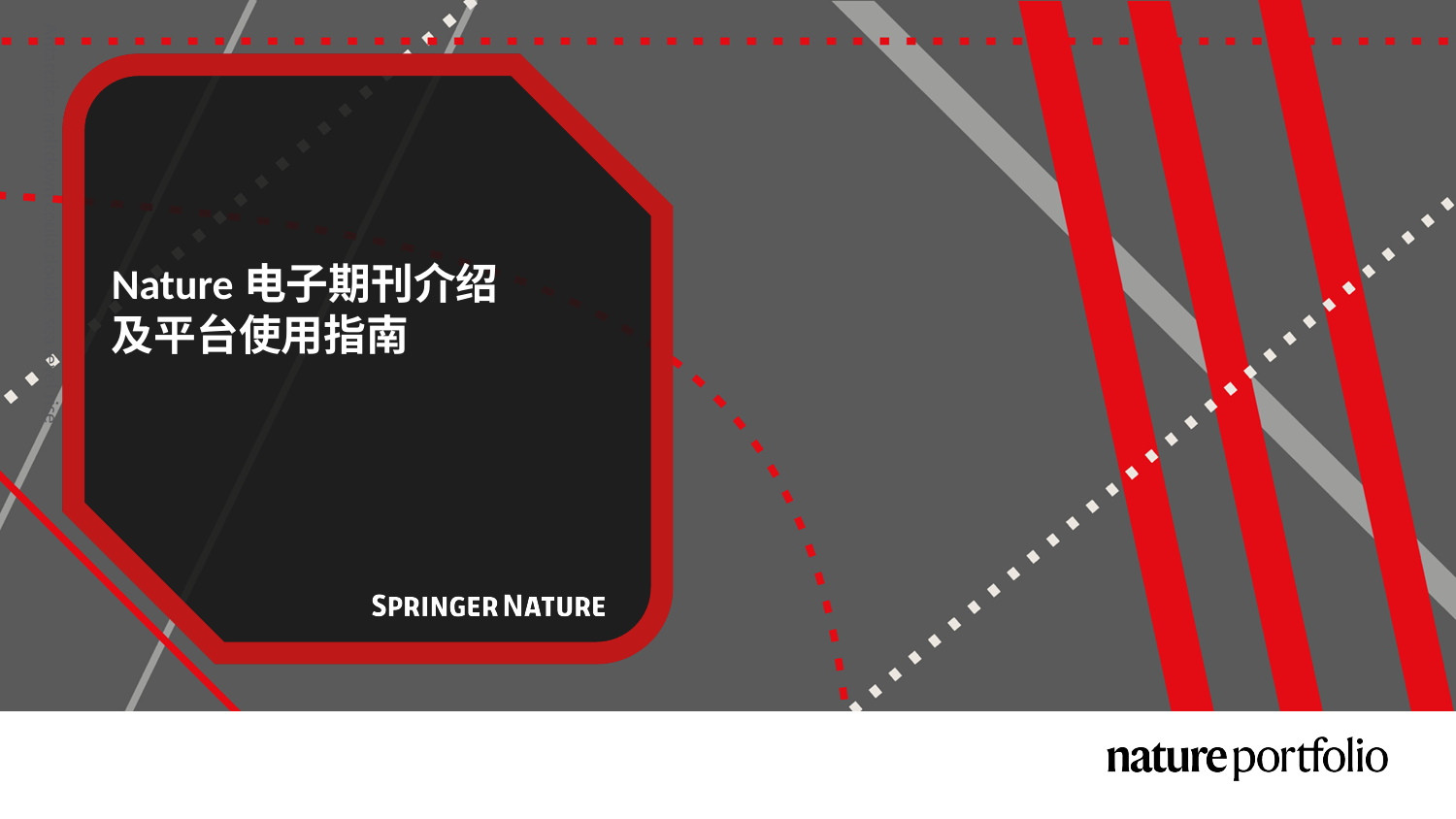

Antarctica meltdown could double sea level rise
# Nature电子期刊介绍及平台使用指南